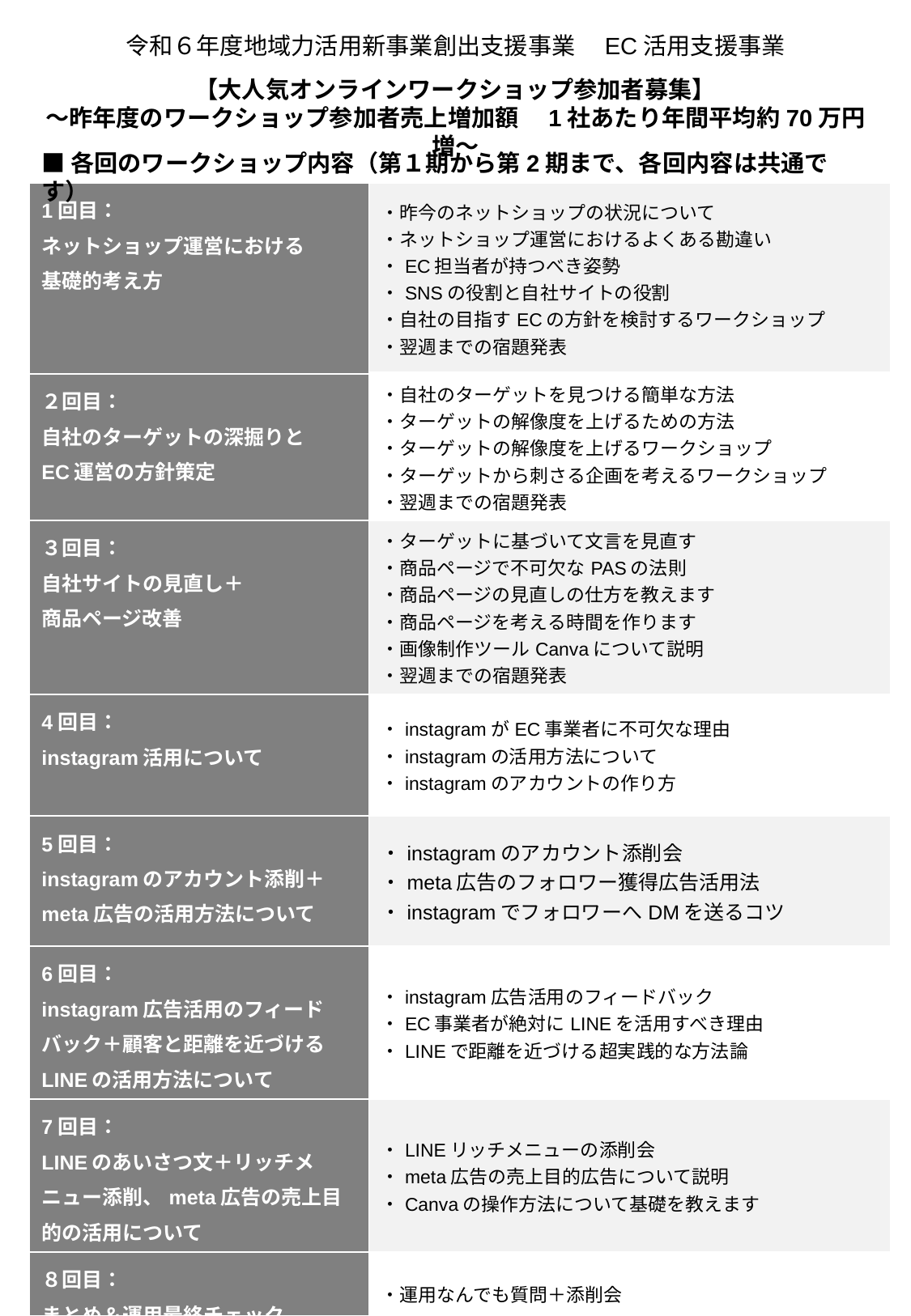

令和６年度地域力活用新事業創出支援事業　EC活用支援事業
【大人気オンラインワークショップ参加者募集】
～昨年度のワークショップ参加者売上増加額　1社あたり年間平均約70万円増～
■各回のワークショップ内容（第１期から第2期まで、各回内容は共通です）
| 1回目： ネットショップ運営における 基礎的考え方 | ・昨今のネットショップの状況について ・ネットショップ運営におけるよくある勘違い ・EC担当者が持つべき姿勢 ・SNSの役割と自社サイトの役割 ・自社の目指すECの方針を検討するワークショップ ・翌週までの宿題発表 |
| --- | --- |
| ２回目： 自社のターゲットの深掘りと EC運営の方針策定 | ・自社のターゲットを見つける簡単な方法 ・ターゲットの解像度を上げるための方法 ・ターゲットの解像度を上げるワークショップ ・ターゲットから刺さる企画を考えるワークショップ ・翌週までの宿題発表 |
| ３回目： 自社サイトの見直し＋ 商品ページ改善 | ・ターゲットに基づいて文言を見直す ・商品ページで不可欠なPASの法則 ・商品ページの見直しの仕方を教えます ・商品ページを考える時間を作ります ・画像制作ツールCanvaについて説明 ・翌週までの宿題発表 |
| 4回目： instagram活用について | ・instagramがEC事業者に不可欠な理由 ・instagramの活用方法について ・instagramのアカウントの作り方 |
| 5回目： instagramのアカウント添削＋meta広告の活用方法について | ・instagramのアカウント添削会 ・meta広告のフォロワー獲得広告活用法 ・instagramでフォロワーへDMを送るコツ |
| 6回目： instagram広告活用のフィードバック＋顧客と距離を近づけるLINEの活用方法について | ・instagram広告活用のフィードバック ・EC事業者が絶対にLINEを活用すべき理由 ・LINEで距離を近づける超実践的な方法論 |
| 7回目： LINEのあいさつ文＋リッチメニュー添削、meta広告の売上目的の活用について | ・LINEリッチメニューの添削会 ・meta広告の売上目的広告について説明 ・Canvaの操作方法について基礎を教えます |
| ８回目： まとめ＆運用最終チェック | ・運用なんでも質問＋添削会 |